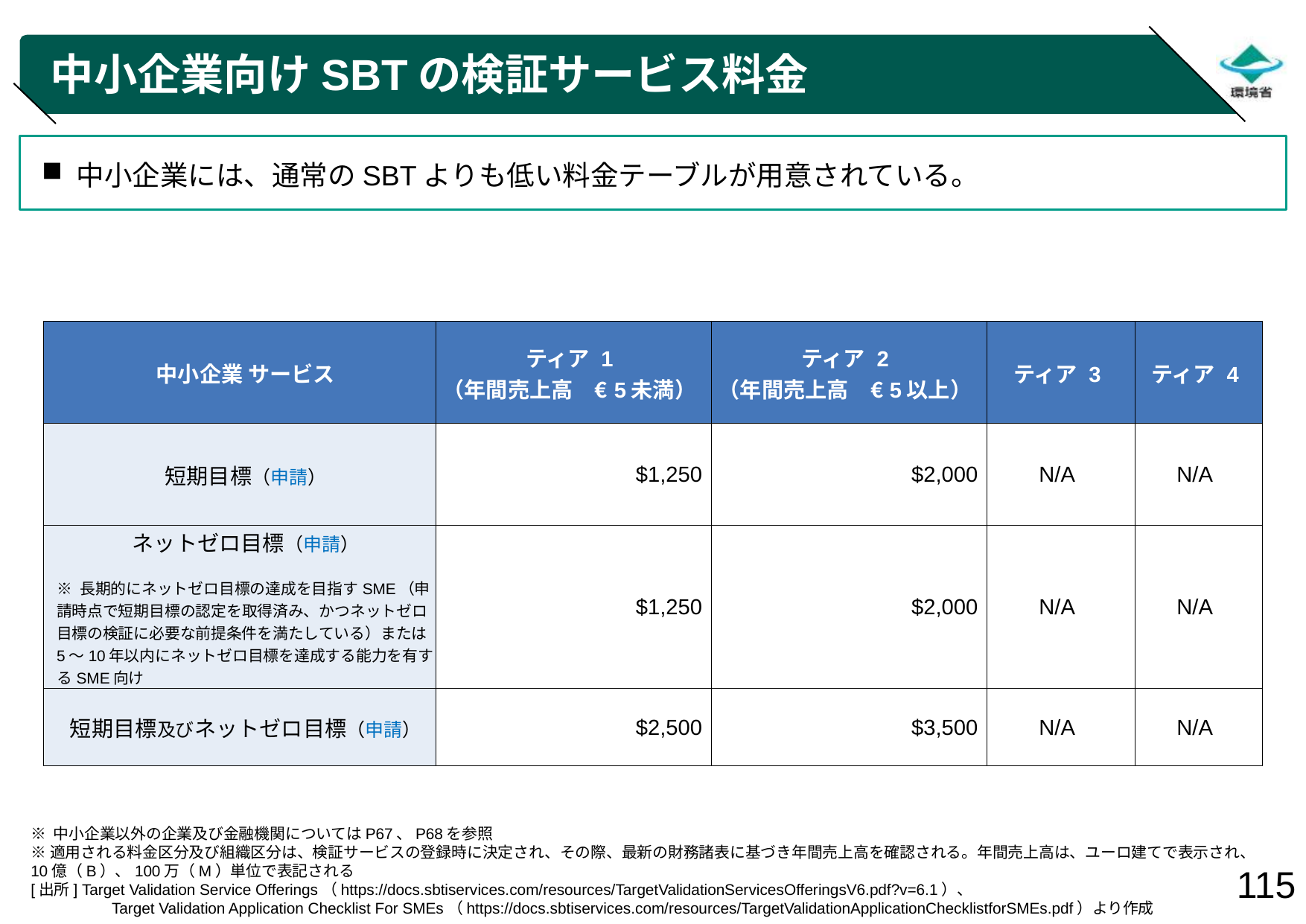

# 中小企業向けSBTの検証サービス料金
中小企業には、通常のSBTよりも低い料金テーブルが用意されている。
| 中小企業 サービス | ティア 1 （年間売上高　€5未満） | ティア 2 （年間売上高　€5以上） | ティア 3 | ティア 4 |
| --- | --- | --- | --- | --- |
| 短期目標（申請） | $1,250 | $2,000 | N/A | N/A |
| ネットゼロ目標（申請） ※ 長期的にネットゼロ目標の達成を目指すSME（申請時点で短期目標の認定を取得済み、かつネットゼロ目標の検証に必要な前提条件を満たしている）または5～10年以内にネットゼロ目標を達成する能力を有するSME向け | $1,250 | $2,000 | N/A | N/A |
| 短期目標及びネットゼロ目標（申請） | $2,500 | $3,500 | N/A | N/A |
※ 中小企業以外の企業及び金融機関についてはP67、P68を参照
※適用される料金区分及び組織区分は、検証サービスの登録時に決定され、その際、最新の財務諸表に基づき年間売上高を確認される。年間売上高は、ユーロ建てで表示され、10億（B）、100万（M）単位で表記される
[出所] Target Validation Service Offerings（https://docs.sbtiservices.com/resources/TargetValidationServicesOfferingsV6.pdf?v=6.1）、
　　　　　Target Validation Application Checklist For SMEs（https://docs.sbtiservices.com/resources/TargetValidationApplicationChecklistforSMEs.pdf）より作成